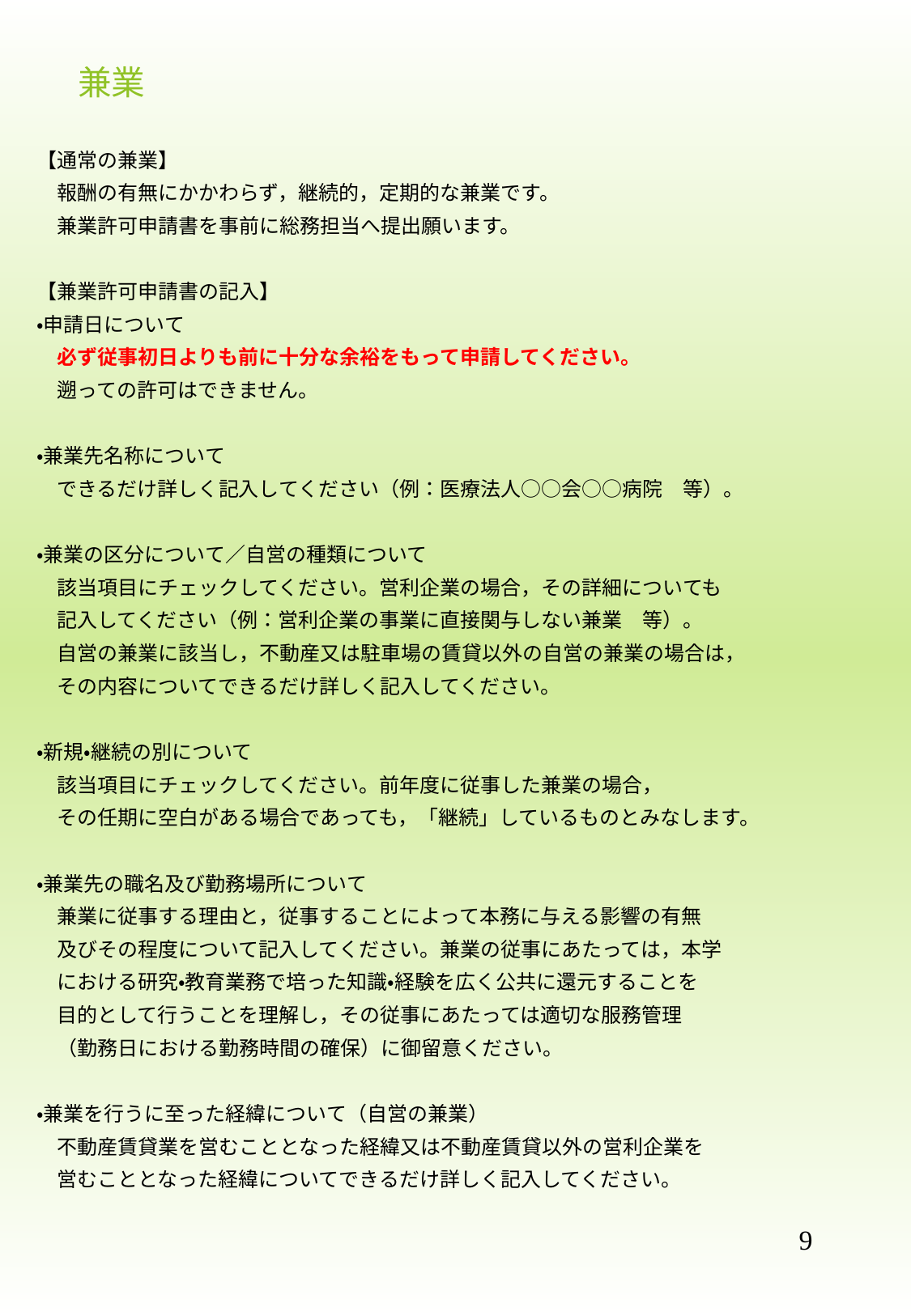

# 兼業
【通常の兼業】
　報酬の有無にかかわらず，継続的，定期的な兼業です。
　兼業許可申請書を事前に総務担当へ提出願います。

【兼業許可申請書の記入】
・申請日について
　必ず従事初日よりも前に十分な余裕をもって申請してください。
　遡っての許可はできません。

・兼業先名称について
　できるだけ詳しく記入してください（例：医療法人○○会○○病院　等）。

・兼業の区分について／自営の種類について
　該当項目にチェックしてください。営利企業の場合，その詳細についても
　記入してください（例：営利企業の事業に直接関与しない兼業　等）。
　自営の兼業に該当し，不動産又は駐車場の賃貸以外の自営の兼業の場合は，
　その内容についてできるだけ詳しく記入してください。

・新規・継続の別について
　該当項目にチェックしてください。前年度に従事した兼業の場合，
　その任期に空白がある場合であっても，「継続」しているものとみなします。

・兼業先の職名及び勤務場所について
　兼業に従事する理由と，従事することによって本務に与える影響の有無
　及びその程度について記入してください。兼業の従事にあたっては，本学
　における研究・教育業務で培った知識・経験を広く公共に還元することを
　目的として行うことを理解し，その従事にあたっては適切な服務管理
　（勤務日における勤務時間の確保）に御留意ください。

・兼業を行うに至った経緯について（自営の兼業）
　不動産賃貸業を営むこととなった経緯又は不動産賃貸以外の営利企業を
　営むこととなった経緯についてできるだけ詳しく記入してください。

9